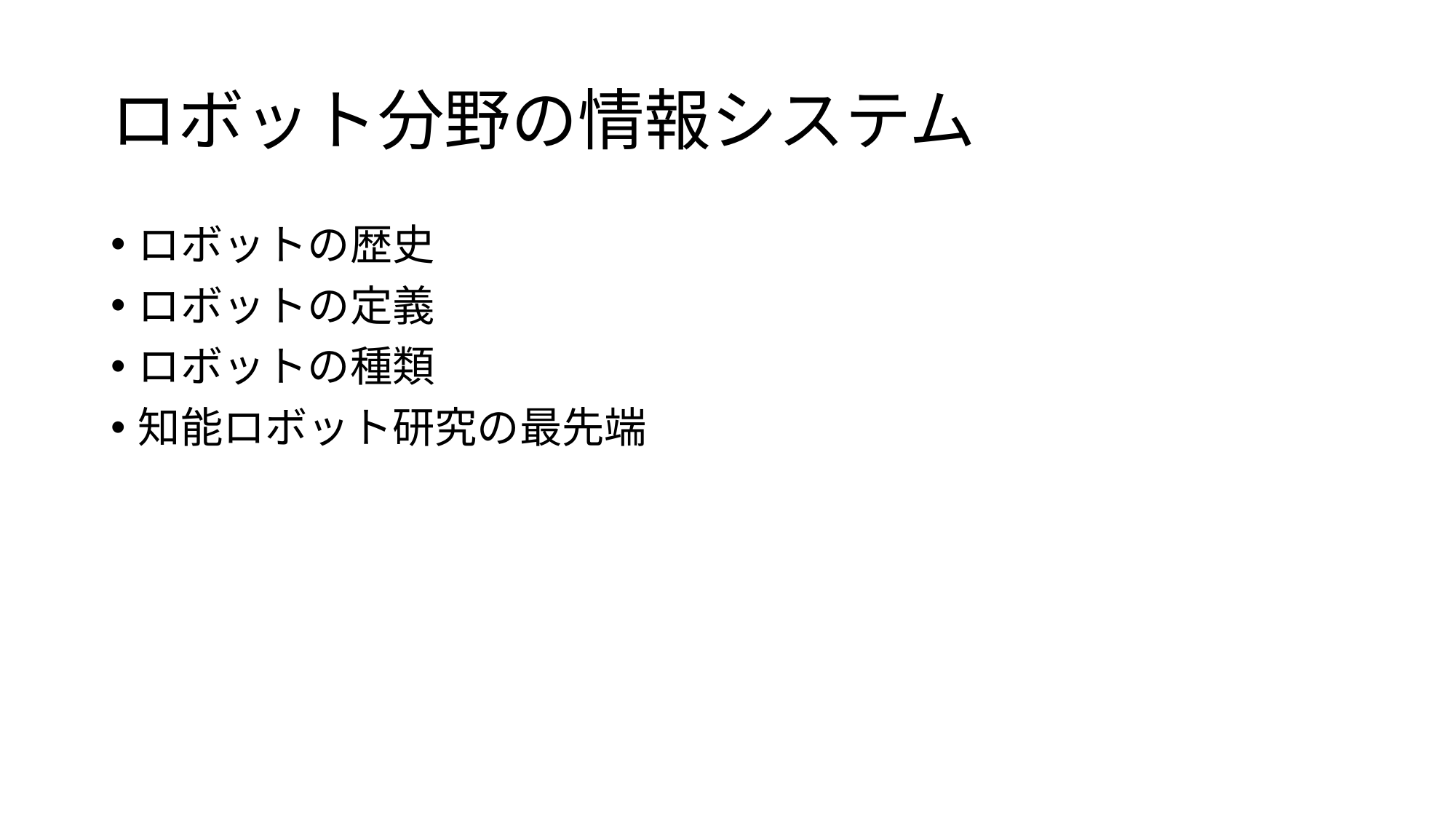

# ロボット分野の情報システム
ロボットの歴史
ロボットの定義
ロボットの種類
知能ロボット研究の最先端